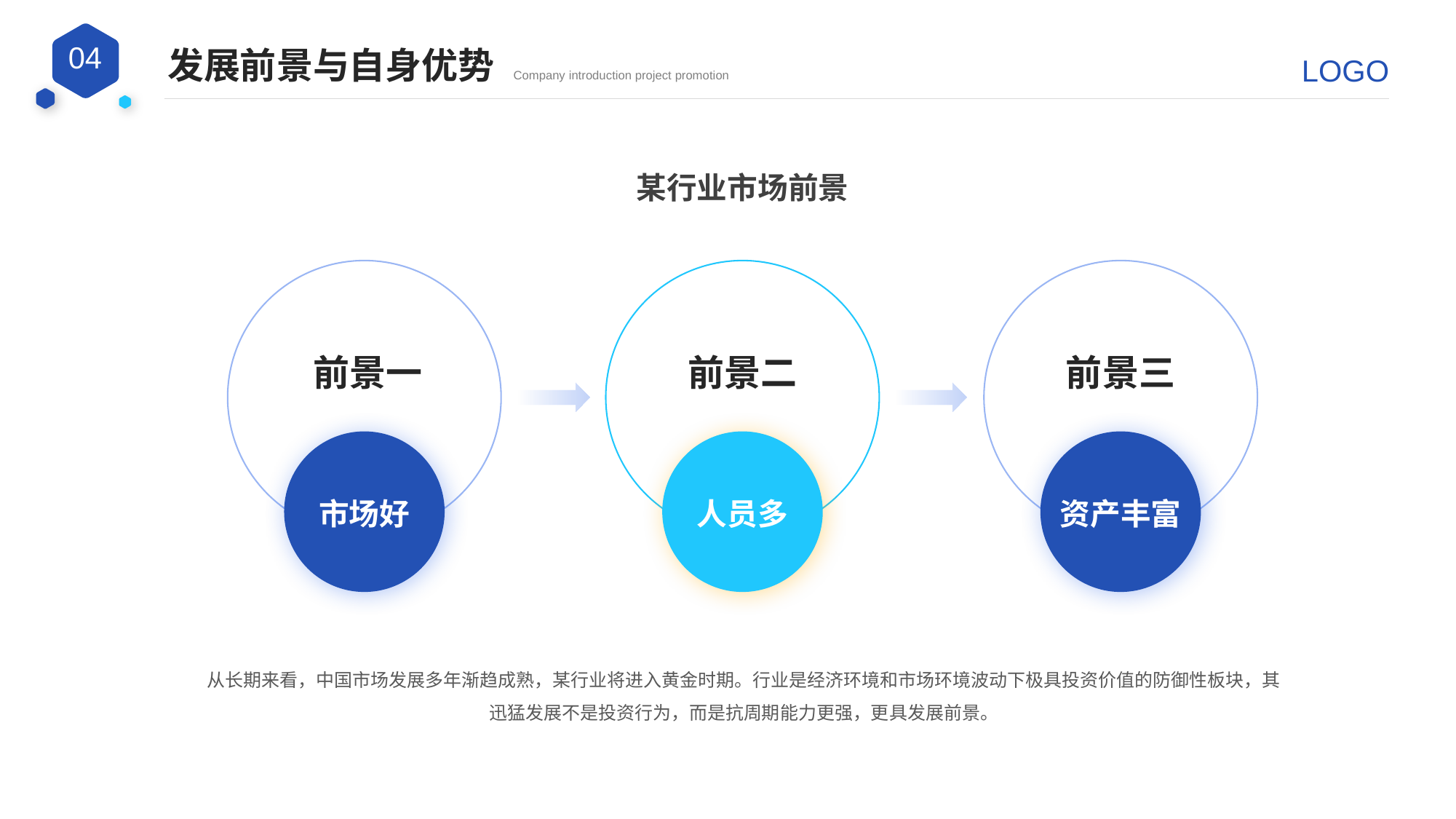

发展前景与自身优势
Company introduction project promotion
某行业市场前景

前景一
前景二
前景三

市场好
人员多
资产丰富
从长期来看，中国市场发展多年渐趋成熟，某行业将进入黄金时期。行业是经济环境和市场环境波动下极具投资价值的防御性板块，其迅猛发展不是投资行为，而是抗周期能力更强，更具发展前景。